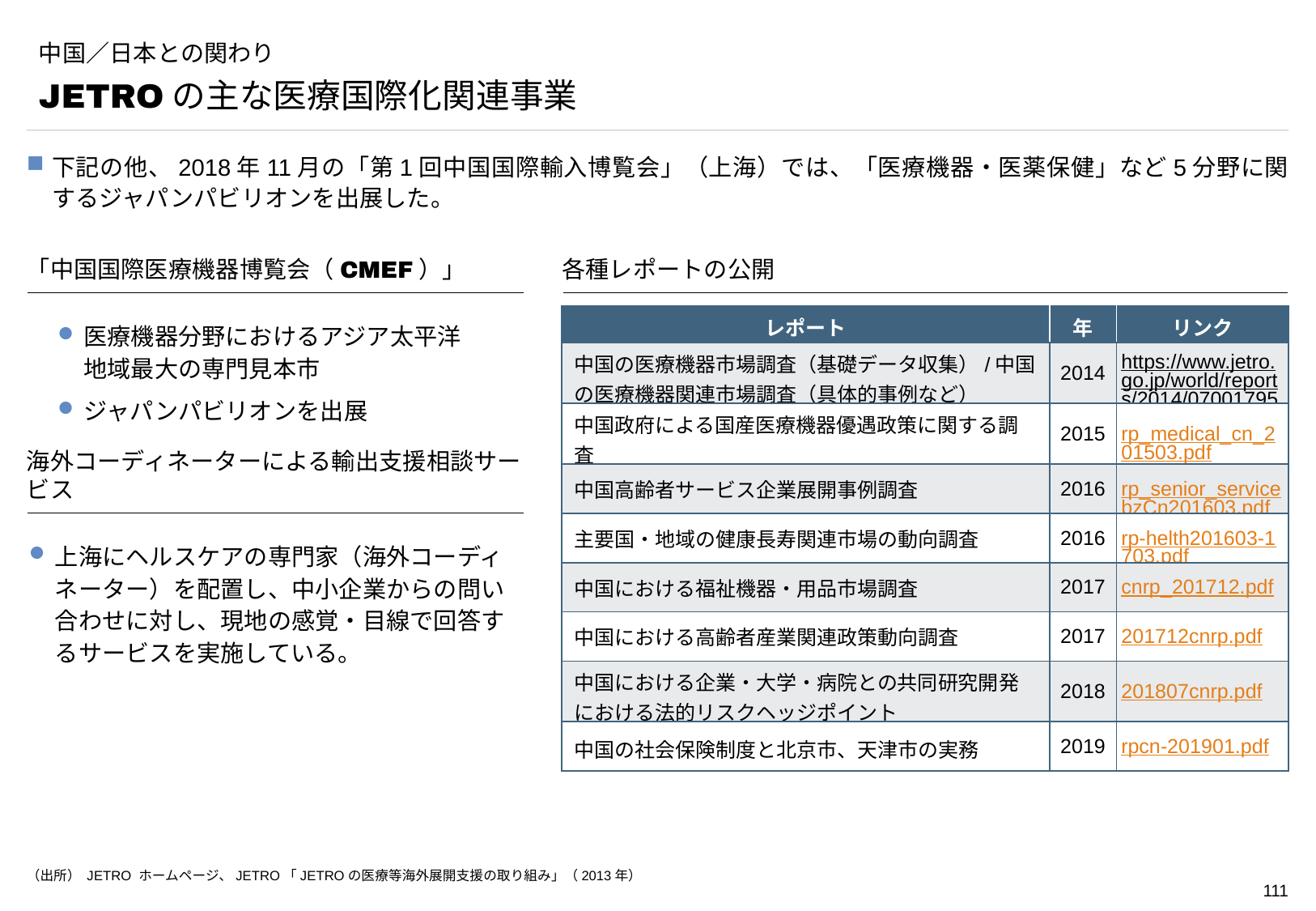

# 中国／日本との関わり
JETROの主な医療国際化関連事業
下記の他、2018年11月の「第1回中国国際輸入博覧会」（上海）では、「医療機器・医薬保健」など5分野に関するジャパンパビリオンを出展した。
「中国国際医療機器博覧会（CMEF）」
各種レポートの公開
| レポート | 年 | リンク |
| --- | --- | --- |
| 中国の医療機器市場調査（基礎データ収集）/中国の医療機器関連市場調査（具体的事例など） | 2014 | https://www.jetro.go.jp/world/reports/2014/07001795.html |
| 中国政府による国産医療機器優遇政策に関する調査 | 2015 | rp\_medical\_cn\_201503.pdf |
| 中国高齢者サービス企業展開事例調査 | 2016 | rp\_senior\_servicebzCn201603.pdf |
| 主要国・地域の健康長寿関連市場の動向調査 | 2016 | rp-helth201603-1703.pdf |
| 中国における福祉機器・用品市場調査 | 2017 | cnrp\_201712.pdf |
| 中国における高齢者産業関連政策動向調査 | 2017 | 201712cnrp.pdf |
| 中国における企業・大学・病院との共同研究開発における法的リスクヘッジポイント | 2018 | 201807cnrp.pdf |
| 中国の社会保険制度と北京市、天津市の実務 | 2019 | rpcn-201901.pdf |
医療機器分野におけるアジア太平洋地域最大の専門見本市
ジャパンパビリオンを出展
海外コーディネーターによる輸出支援相談サービス
上海にヘルスケアの専門家（海外コーディネーター）を配置し、中小企業からの問い合わせに対し、現地の感覚・目線で回答するサービスを実施している。
（出所） JETRO ホームページ、JETRO「JETROの医療等海外展開支援の取り組み」（2013年）